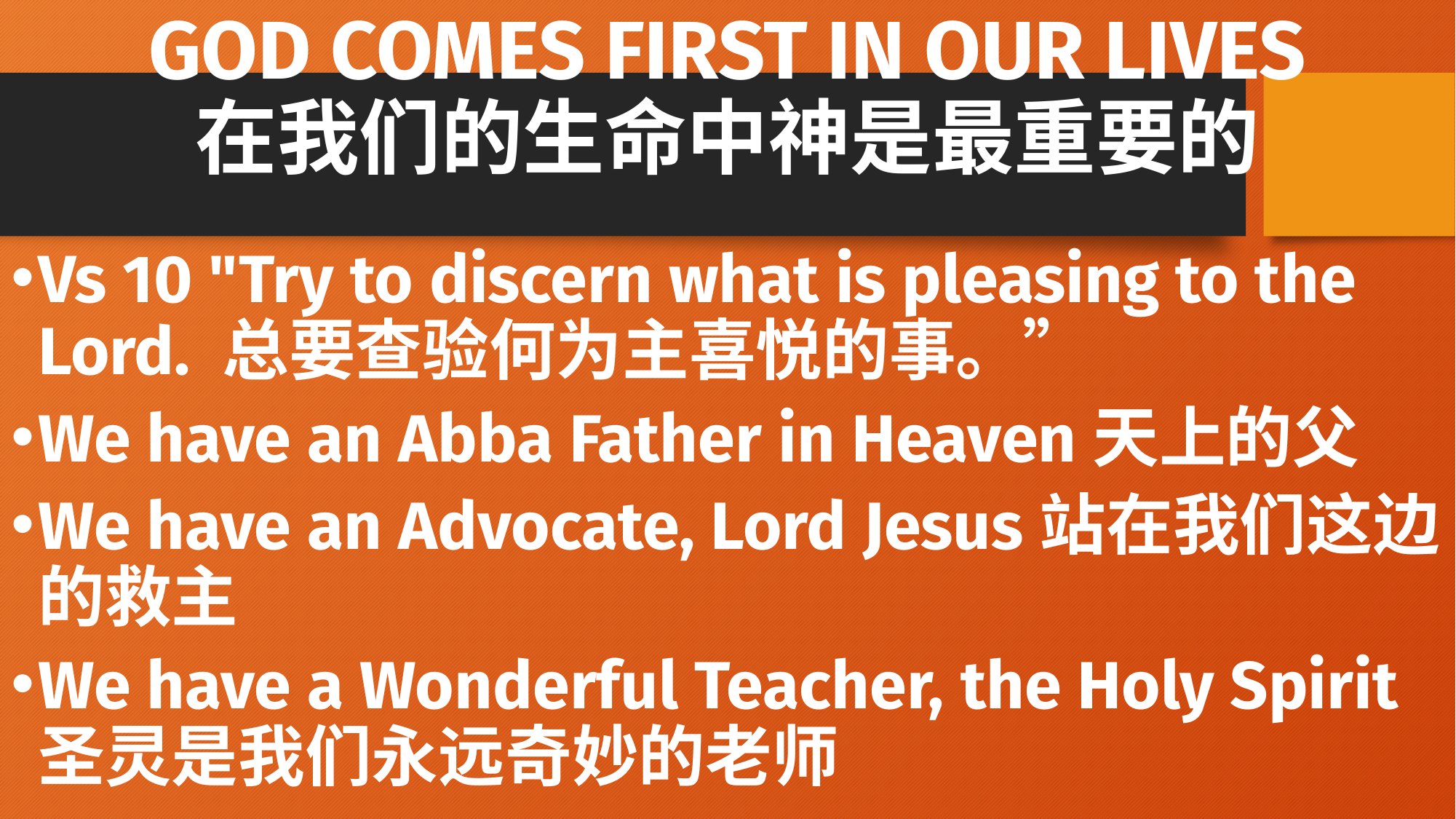

# GOD COMES FIRST IN OUR LIVES 在我们的生命中神是最重要的
Vs 10 "Try to discern what is pleasing to the Lord. 总要查验何为主喜悦的事。”
We have an Abba Father in Heaven天上的父
We have an Advocate, Lord Jesus站在我们这边的救主
We have a Wonderful Teacher, the Holy Spirit圣灵是我们永远奇妙的老师